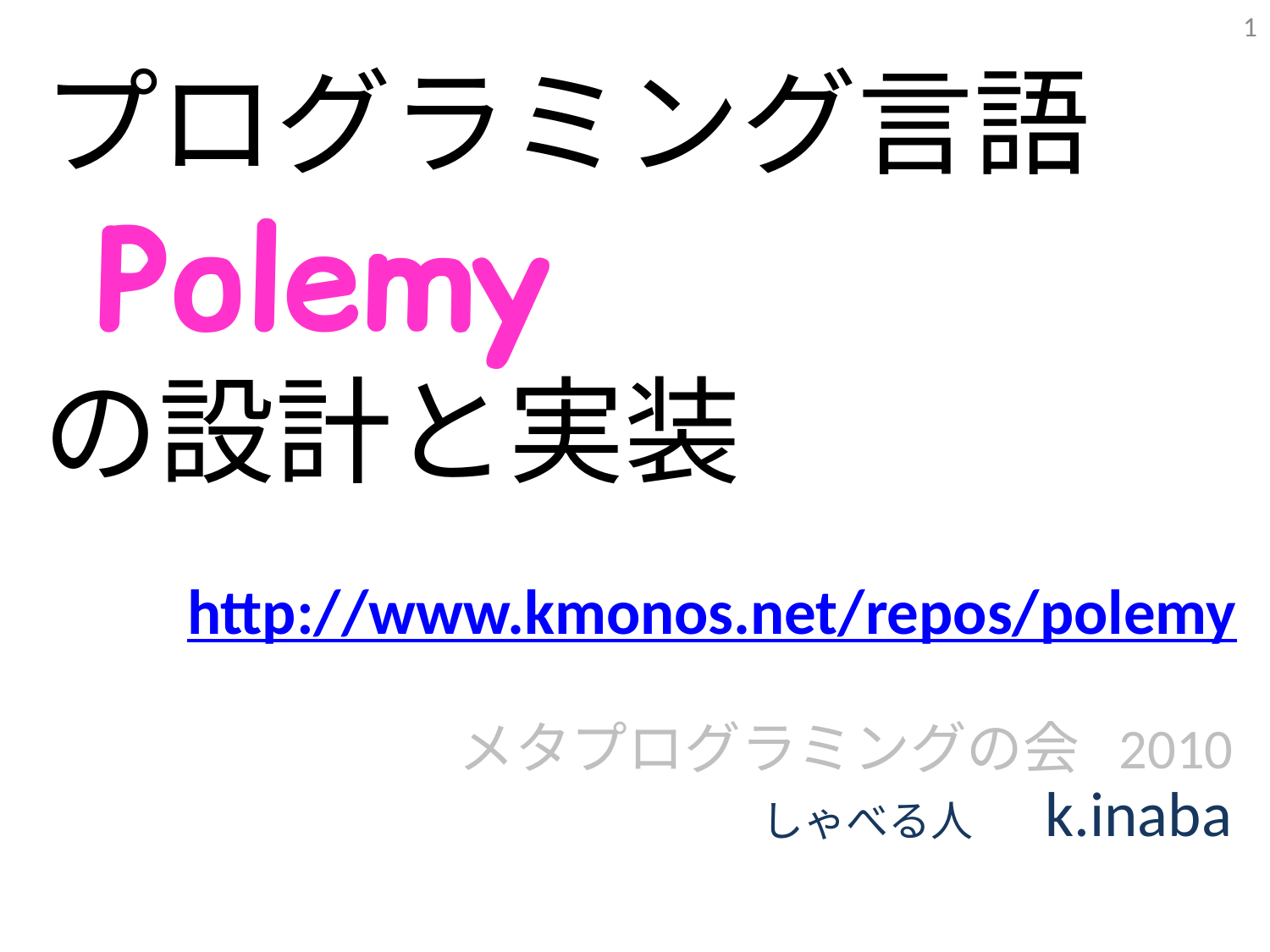

# プログラミング言語 Polemy の設計と実装
http://www.kmonos.net/repos/polemy
メタプログラミングの会  2010
しゃべる人　 k.inaba